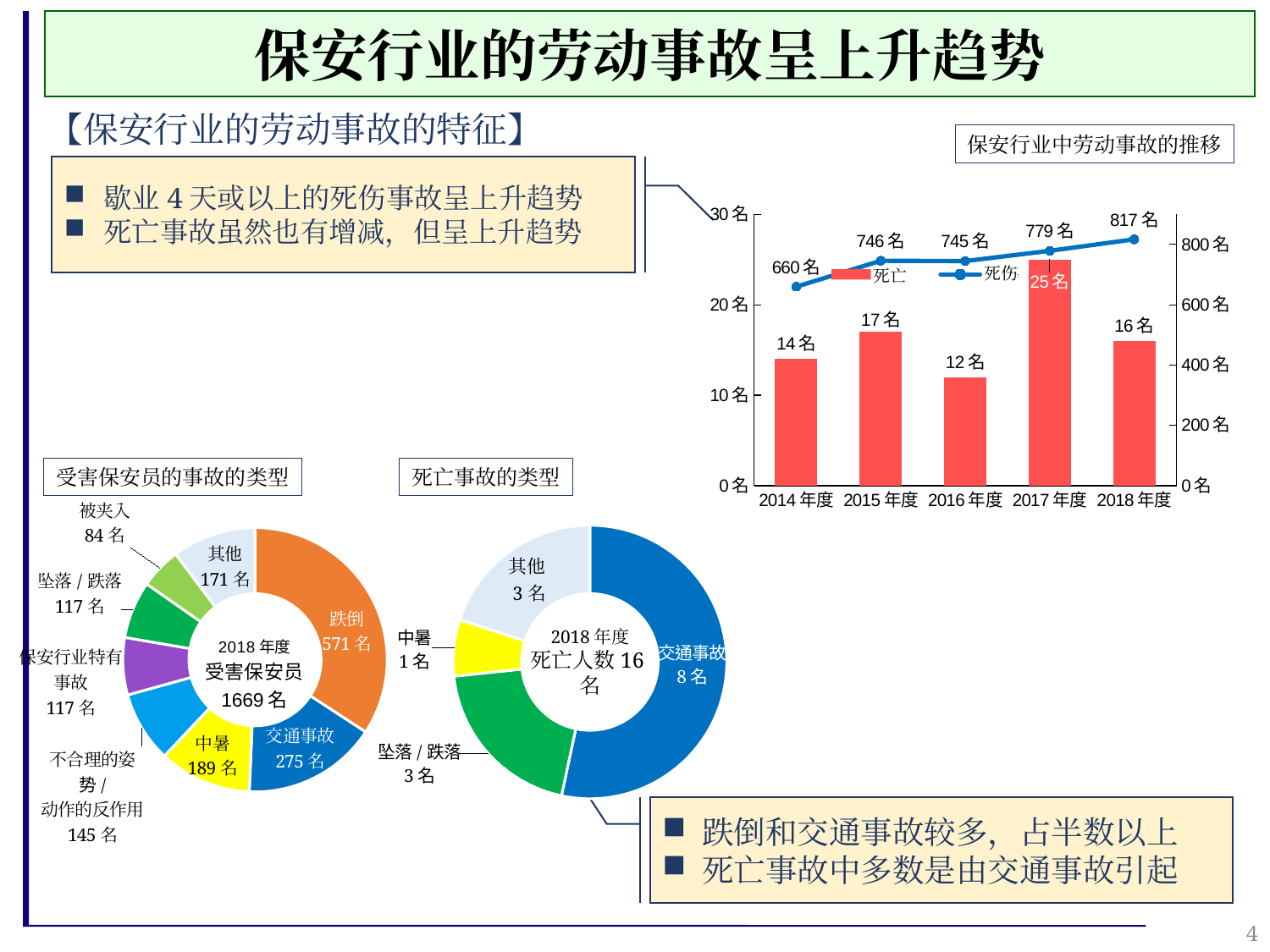

保安行业的劳动事故呈上升趋势
【保安行业的劳动事故的特征】
保安行业中劳动事故的推移
歇业4天或以上的死伤事故呈上升趋势
死亡事故虽然也有增减，但呈上升趋势

### Chart

| Category |  |  |
|---|---|---|
| 2014年度 | 14.0 | 660.0 |
| 2015年度 | 17.0 | 746.0 |
| 2016年度 | 12.0 | 745.0 |
| 2017年度 | 25.0 | 779.0 |
| 2018年度 | 16.0 | 817.0 |
死伤
死亡

### Chart

| Category |  |
|---|---|
| 交通事故 | 8.0 |
| 坠落/跌落 | 3.0 |
| 中暑 | 1.0 |
| 其他 | 3.0 |
受害保安员的事故的类型
死亡事故的类型

### Chart

| Category |  |
|---|---|
| 跌倒 | 571.0 |
| 交通事故 | 275.0 |
| 中暑 | 189.0 |
| 不合理的姿势/动作的反作用 | 145.0 |
| 保安行业特有事故 | 117.0 |
| 坠落/跌落 | 117.0 |
| 被夹入 | 84.0 |
| 其他 | 171.0 |
2018年度
死亡人数16名
跌倒和交通事故较多，占半数以上
死亡事故中多数是由交通事故引起
4